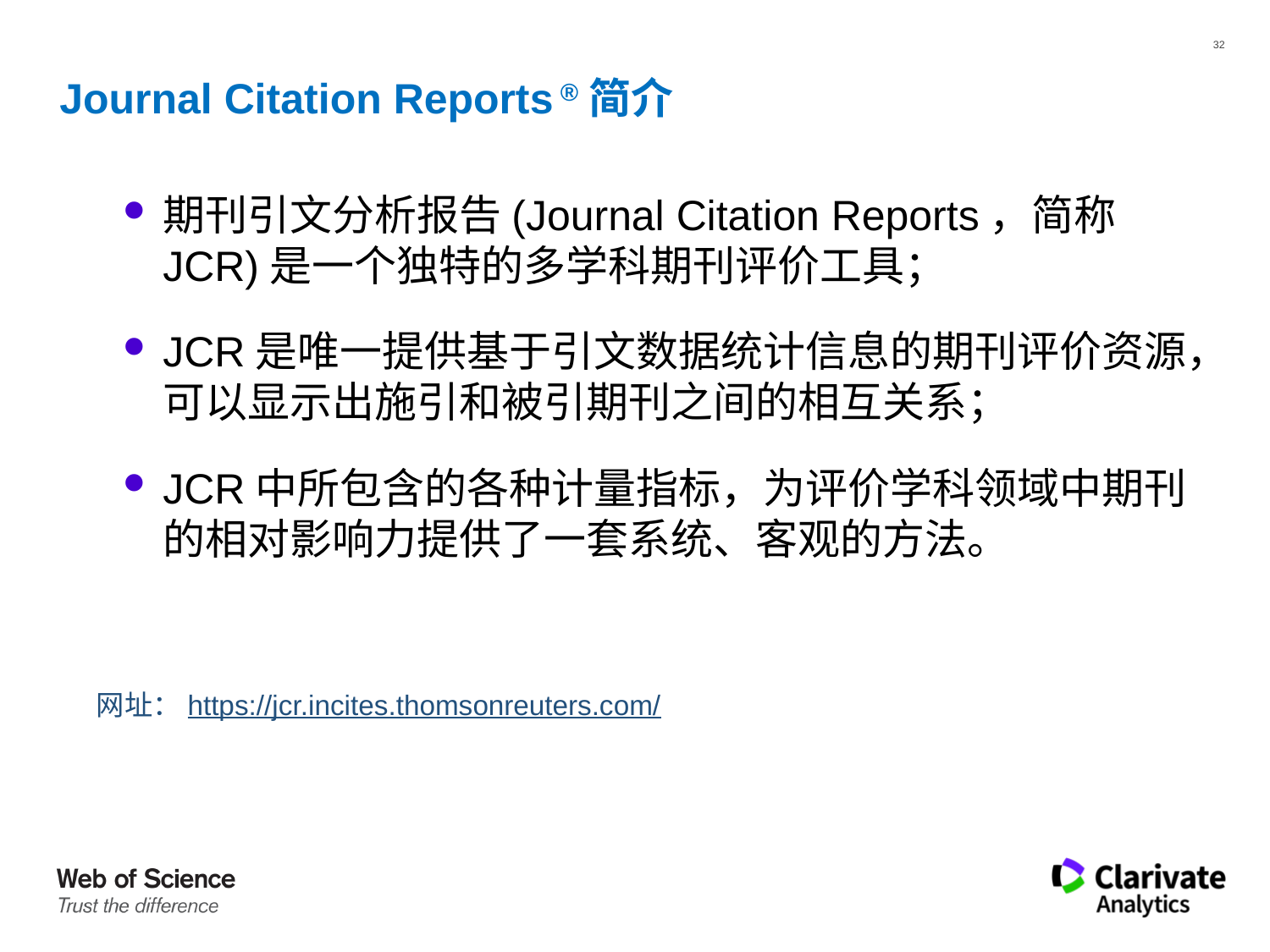

# Journal Citation Reports ®简介
期刊引文分析报告(Journal Citation Reports，简称JCR)是一个独特的多学科期刊评价工具；
JCR是唯一提供基于引文数据统计信息的期刊评价资源，可以显示出施引和被引期刊之间的相互关系；
JCR中所包含的各种计量指标，为评价学科领域中期刊的相对影响力提供了一套系统、客观的方法。

	网址：https://jcr.incites.thomsonreuters.com/